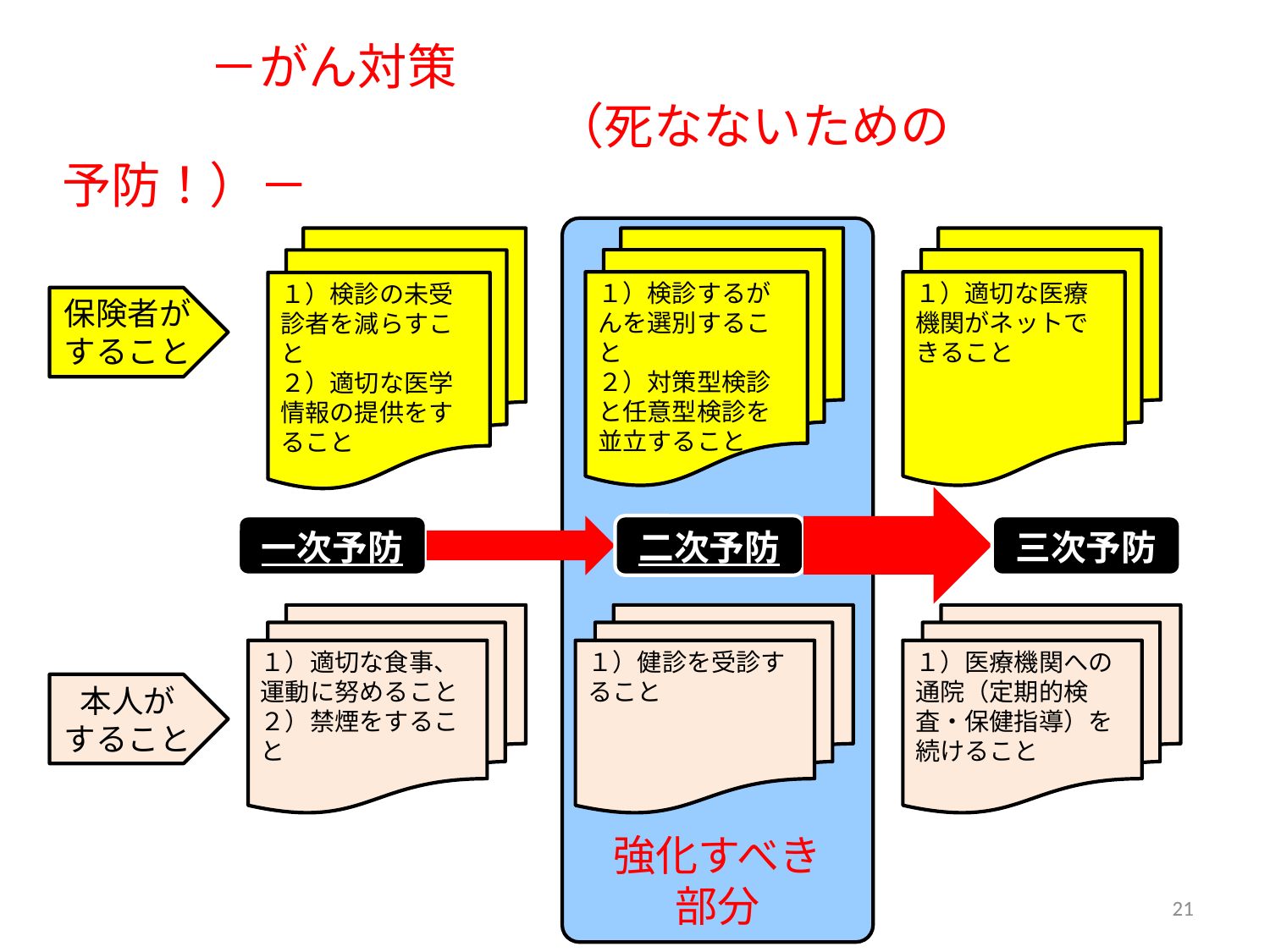

－がん対策
　　　　　　　　　　（死なないための予防！）－
強化すべき
部分
１）検診の未受診者を減らすこと
２）適切な医学情報の提供をすること

１）検診するがんを選別すること
２）対策型検診と任意型検診を並立すること
１）適切な医療機関がネットできること
保険者がすること
一次予防
二次予防
三次予防
１）適切な食事、運動に努めること
２）禁煙をすること
１）健診を受診すること
１）医療機関への通院（定期的検査・保健指導）を続けること
本人が
すること
21